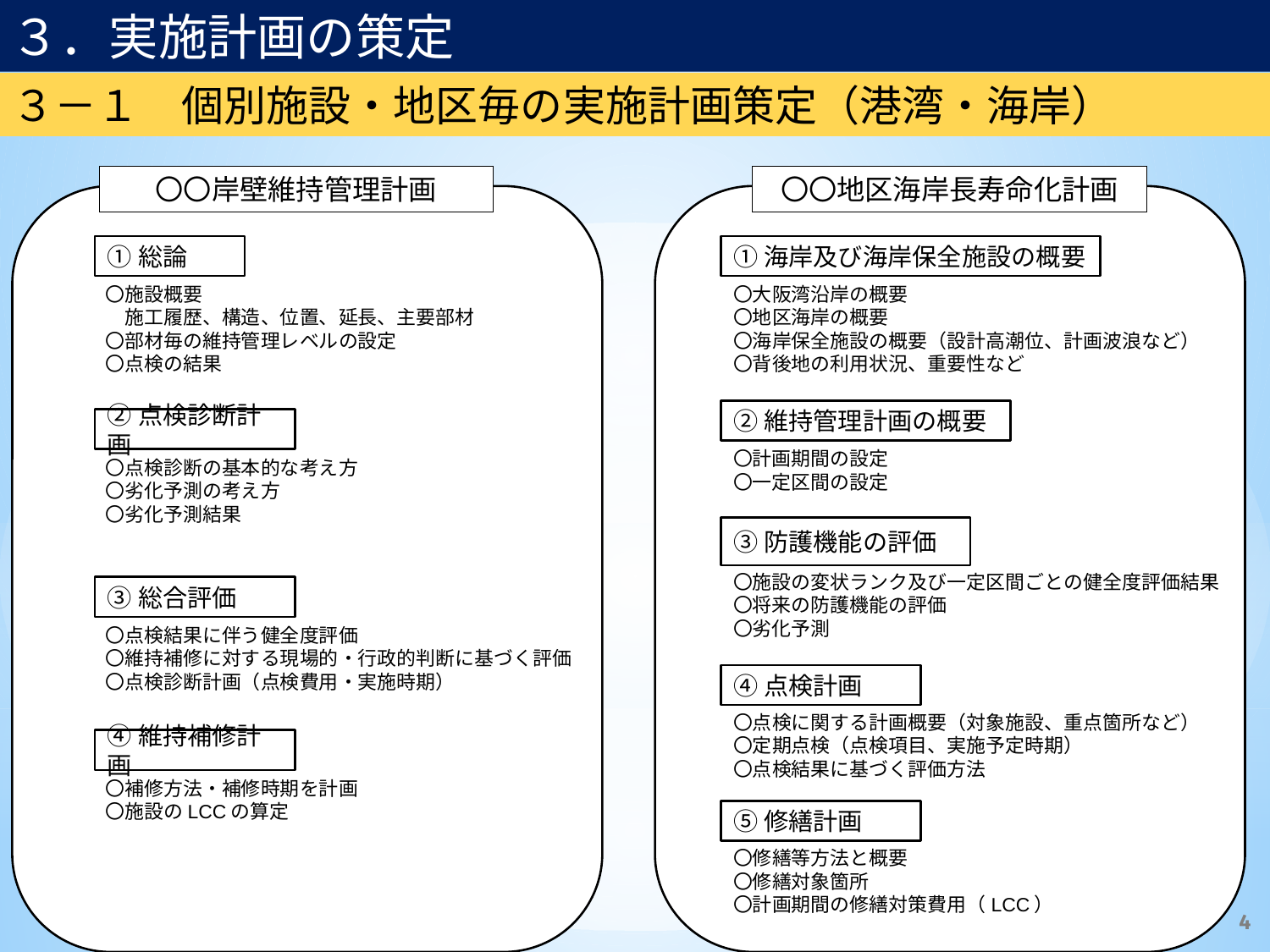

３．実施計画の策定
３－１　個別施設・地区毎の実施計画策定（港湾・海岸）
〇〇岸壁維持管理計画
〇〇地区海岸長寿命化計画

①総論
①海岸及び海岸保全施設の概要
〇施設概要
　施工履歴、構造、位置、延長、主要部材
〇部材毎の維持管理レベルの設定
〇点検の結果
〇大阪湾沿岸の概要
〇地区海岸の概要
〇海岸保全施設の概要（設計高潮位、計画波浪など）
〇背後地の利用状況、重要性など
②維持管理計画の概要
②点検診断計画
〇計画期間の設定
〇一定区間の設定
〇点検診断の基本的な考え方
〇劣化予測の考え方
〇劣化予測結果
③防護機能の評価
〇施設の変状ランク及び一定区間ごとの健全度評価結果
〇将来の防護機能の評価
〇劣化予測
③総合評価
〇点検結果に伴う健全度評価
〇維持補修に対する現場的・行政的判断に基づく評価
〇点検診断計画（点検費用・実施時期）
④点検計画
〇点検に関する計画概要（対象施設、重点箇所など）
〇定期点検（点検項目、実施予定時期）
〇点検結果に基づく評価方法
④維持補修計画
〇補修方法・補修時期を計画
〇施設のLCCの算定
⑤修繕計画
〇修繕等方法と概要
〇修繕対象箇所
〇計画期間の修繕対策費用（LCC）
4